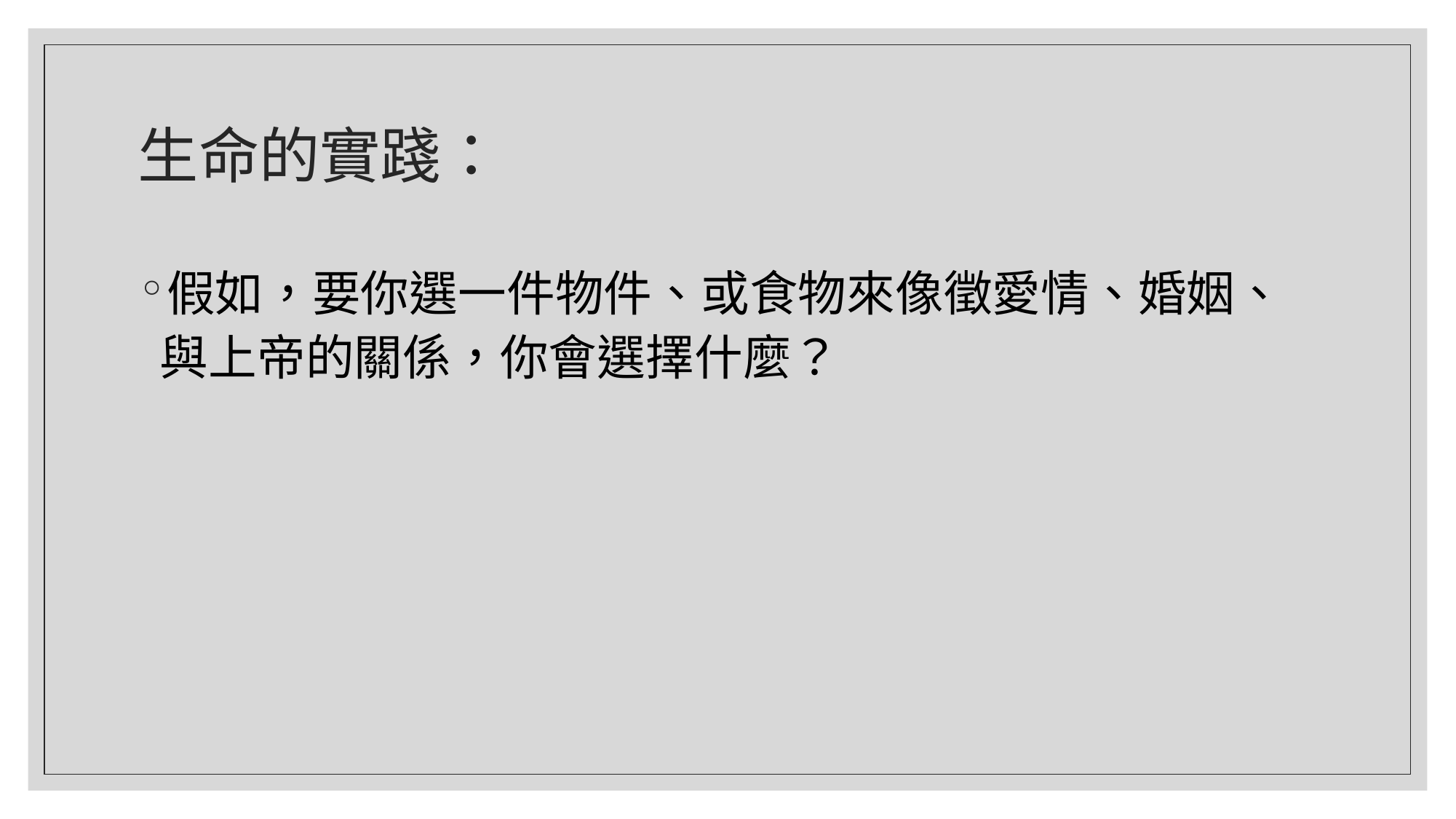

# 生命的實踐：
假如，要你選一件物件、或食物來像徵愛情、婚姻、與上帝的關係，你會選擇什麼？